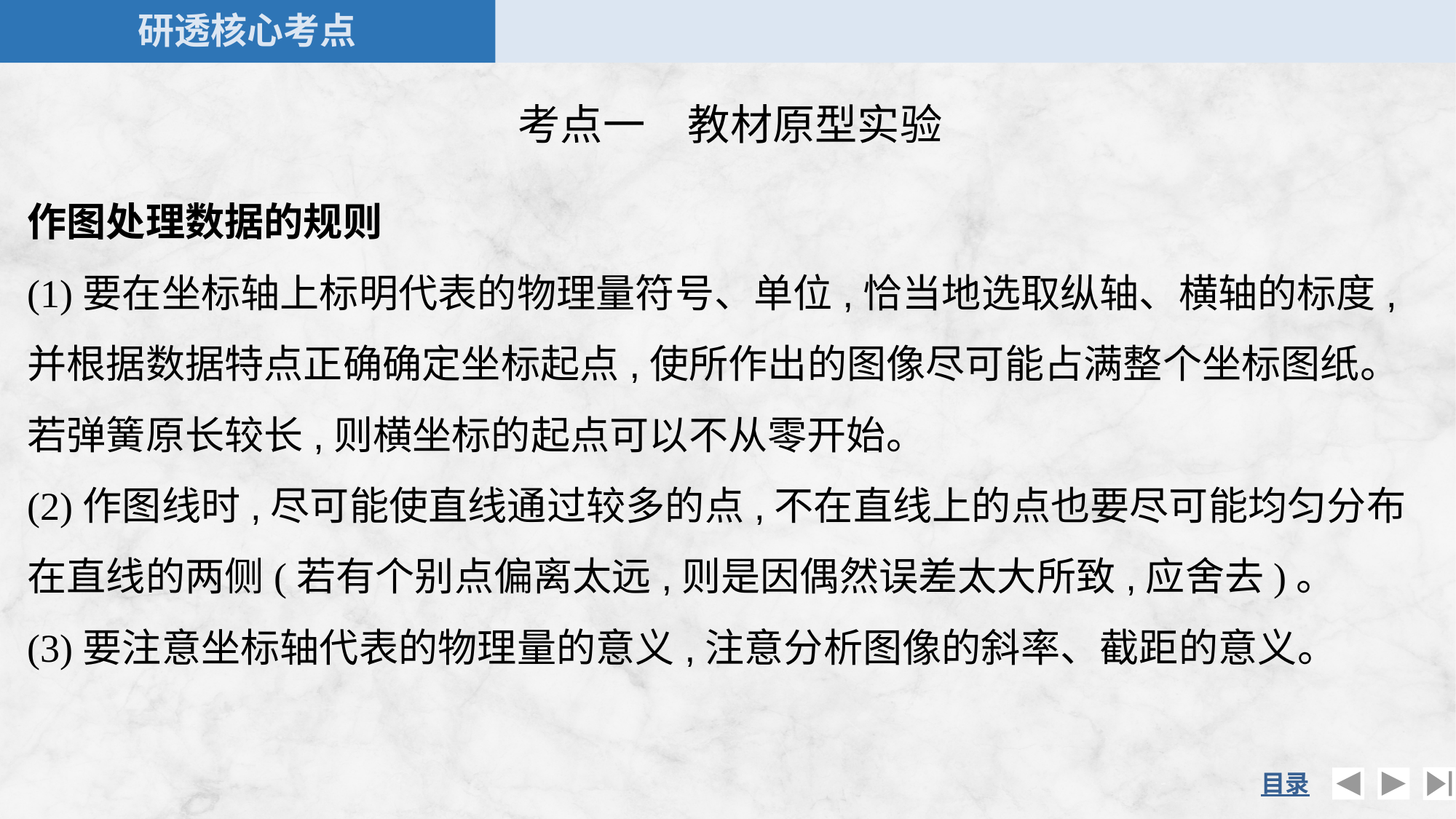

考点一　教材原型实验
作图处理数据的规则
(1)要在坐标轴上标明代表的物理量符号、单位,恰当地选取纵轴、横轴的标度,并根据数据特点正确确定坐标起点,使所作出的图像尽可能占满整个坐标图纸。若弹簧原长较长,则横坐标的起点可以不从零开始。
(2)作图线时,尽可能使直线通过较多的点,不在直线上的点也要尽可能均匀分布在直线的两侧(若有个别点偏离太远,则是因偶然误差太大所致,应舍去)。
(3)要注意坐标轴代表的物理量的意义,注意分析图像的斜率、截距的意义。